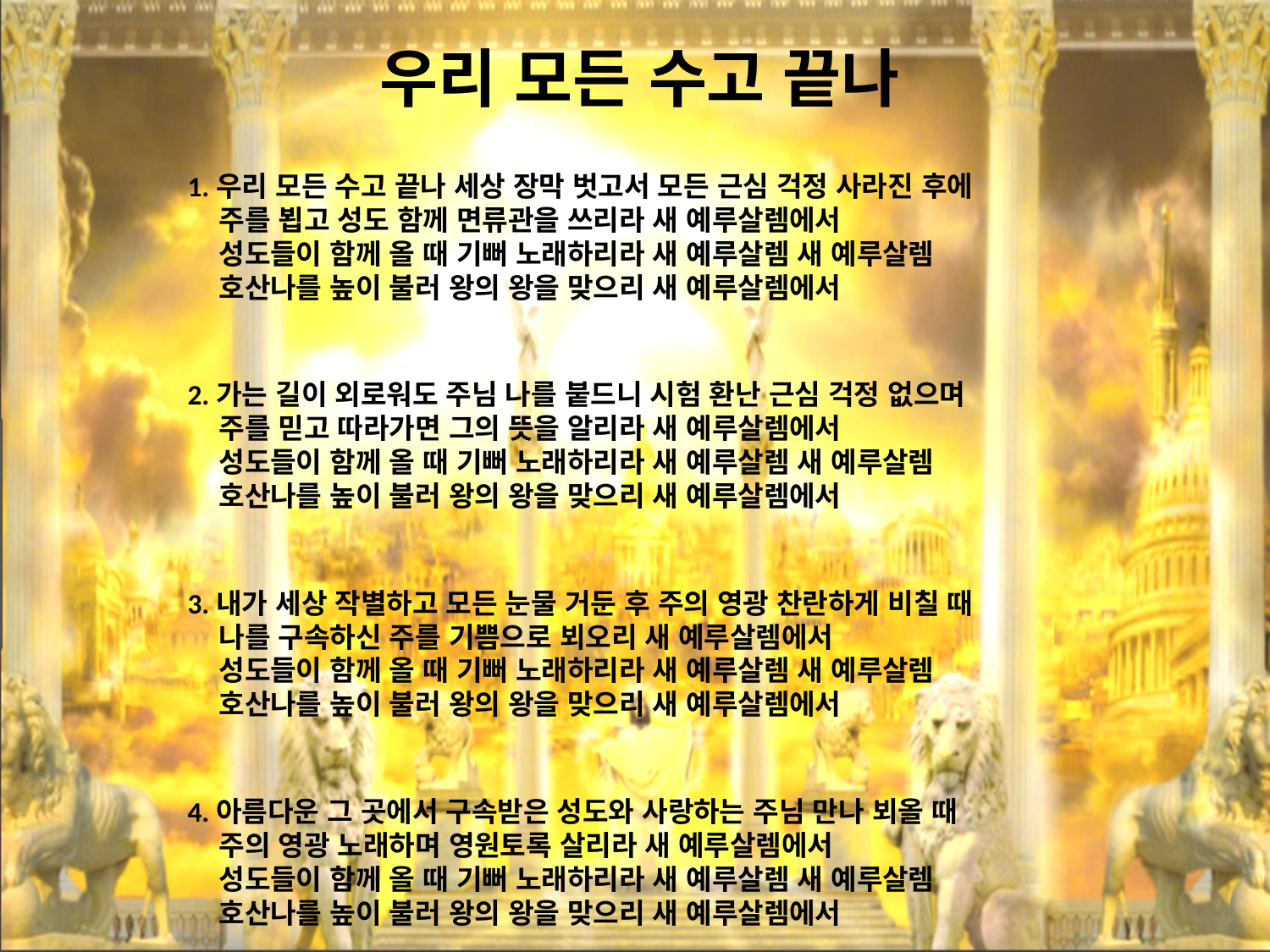

# 우리 모든 수고 끝나
1.우리 모든 수고 끝나 세상 장막 벗고서 모든 근심 걱정 사라진 후에
    주를 뵙고 성도 함께 면류관을 쓰리라 새 예루살렘에서
    성도들이 함께 올 때 기뻐 노래하리라 새 예루살렘 새 예루살렘
    호산나를 높이 불러 왕의 왕을 맞으리 새 예루살렘에서
2.가는 길이 외로워도 주님 나를 붙드니 시험 환난 근심 걱정 없으며
    주를 믿고 따라가면 그의 뜻을 알리라 새 예루살렘에서
    성도들이 함께 올 때 기뻐 노래하리라 새 예루살렘 새 예루살렘
    호산나를 높이 불러 왕의 왕을 맞으리 새 예루살렘에서
3.내가 세상 작별하고 모든 눈물 거둔 후 주의 영광 찬란하게 비칠 때
    나를 구속하신 주를 기쁨으로 뵈오리 새 예루살렘에서
    성도들이 함께 올 때 기뻐 노래하리라 새 예루살렘 새 예루살렘
    호산나를 높이 불러 왕의 왕을 맞으리 새 예루살렘에서
4.아름다운 그 곳에서 구속받은 성도와 사랑하는 주님 만나 뵈올 때
    주의 영광 노래하며 영원토록 살리라 새 예루살렘에서
    성도들이 함께 올 때 기뻐 노래하리라 새 예루살렘 새 예루살렘
    호산나를 높이 불러 왕의 왕을 맞으리 새 예루살렘에서